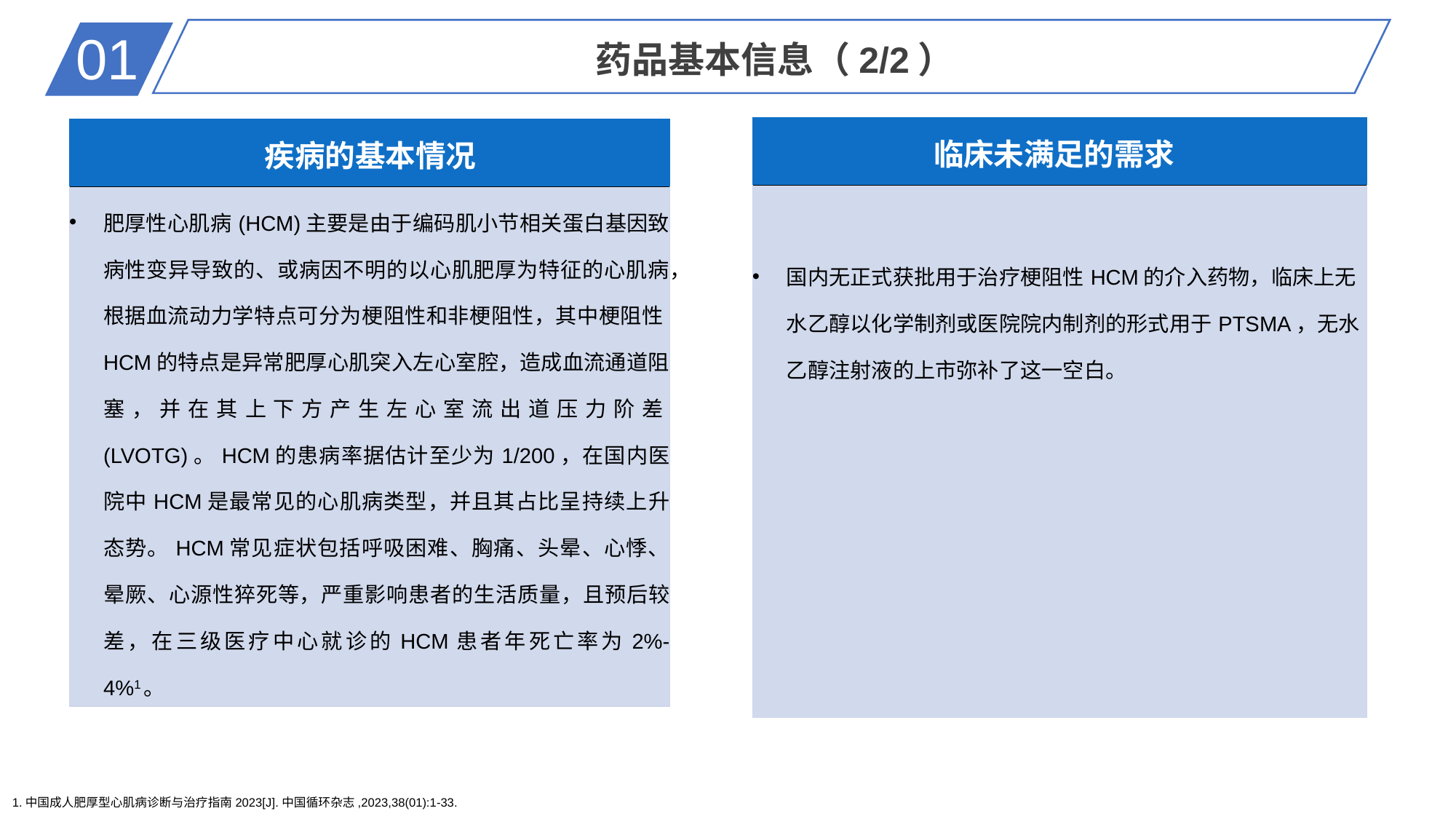

01

药品基本信息（2/2）
| 临床未满足的需求 |
| --- |
| 国内无正式获批用于治疗梗阻性HCM的介入药物，临床上无水乙醇以化学制剂或医院院内制剂的形式用于PTSMA，无水乙醇注射液的上市弥补了这一空白。 |
| 疾病的基本情况 |
| --- |
| 肥厚性心肌病(HCM)主要是由于编码肌小节相关蛋白基因致病性变异导致的、或病因不明的以心肌肥厚为特征的心肌病，根据血流动力学特点可分为梗阻性和非梗阻性，其中梗阻性HCM的特点是异常肥厚心肌突入左心室腔，造成血流通道阻塞，并在其上下方产生左心室流出道压力阶差(LVOTG)。HCM的患病率据估计至少为1/200，在国内医院中HCM是最常见的心肌病类型，并且其占比呈持续上升态势。HCM常见症状包括呼吸困难、胸痛、头晕、心悸、晕厥、心源性猝死等，严重影响患者的生活质量，且预后较差，在三级医疗中心就诊的HCM患者年死亡率为2%-4%1。 |
1.中国成人肥厚型心肌病诊断与治疗指南2023[J].中国循环杂志,2023,38(01):1-33.